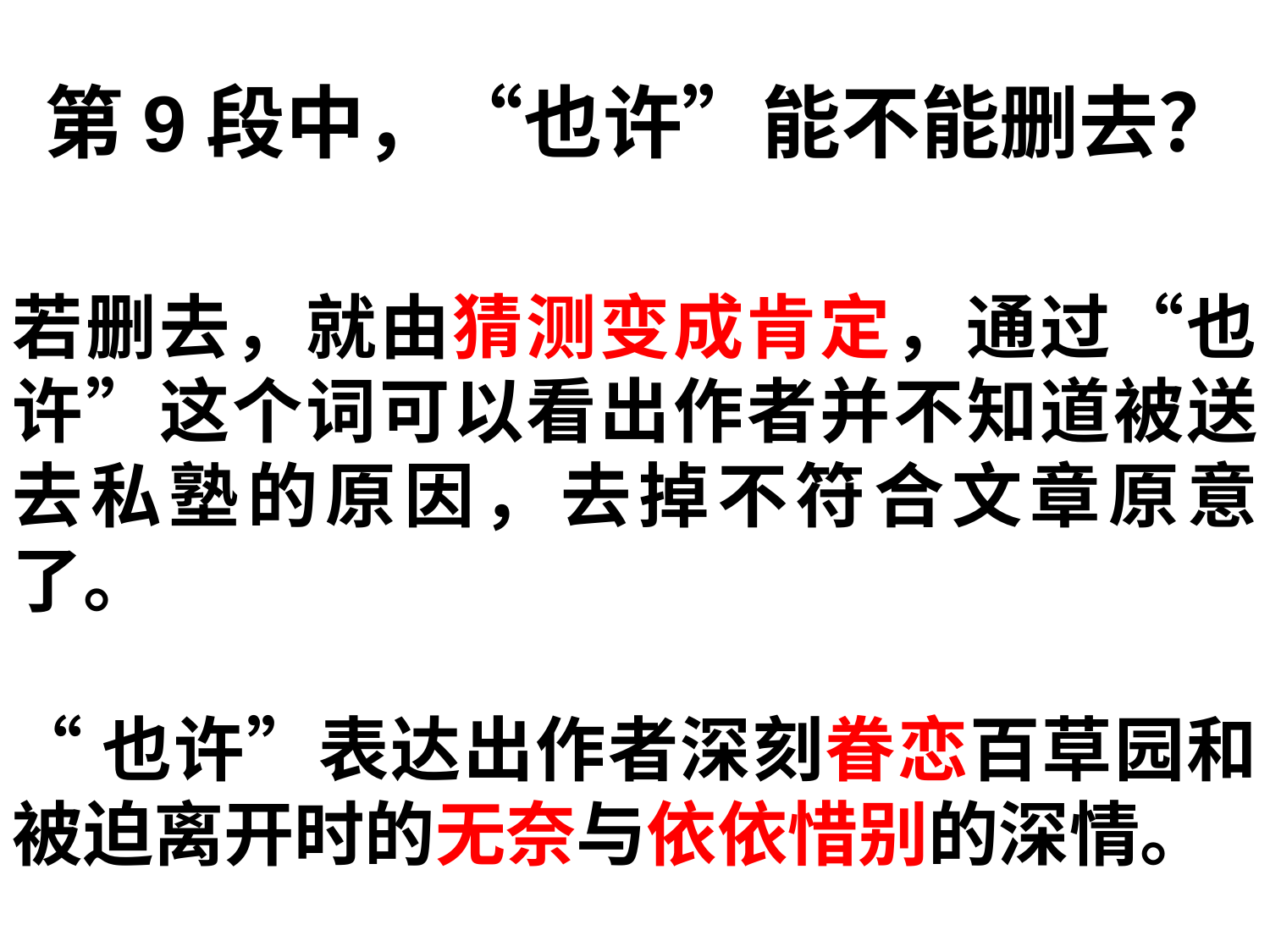

第9段中，“也许”能不能删去？
若删去，就由猜测变成肯定，通过“也许”这个词可以看出作者并不知道被送去私塾的原因，去掉不符合文章原意了。

“也许”表达出作者深刻眷恋百草园和被迫离开时的无奈与依依惜别的深情。